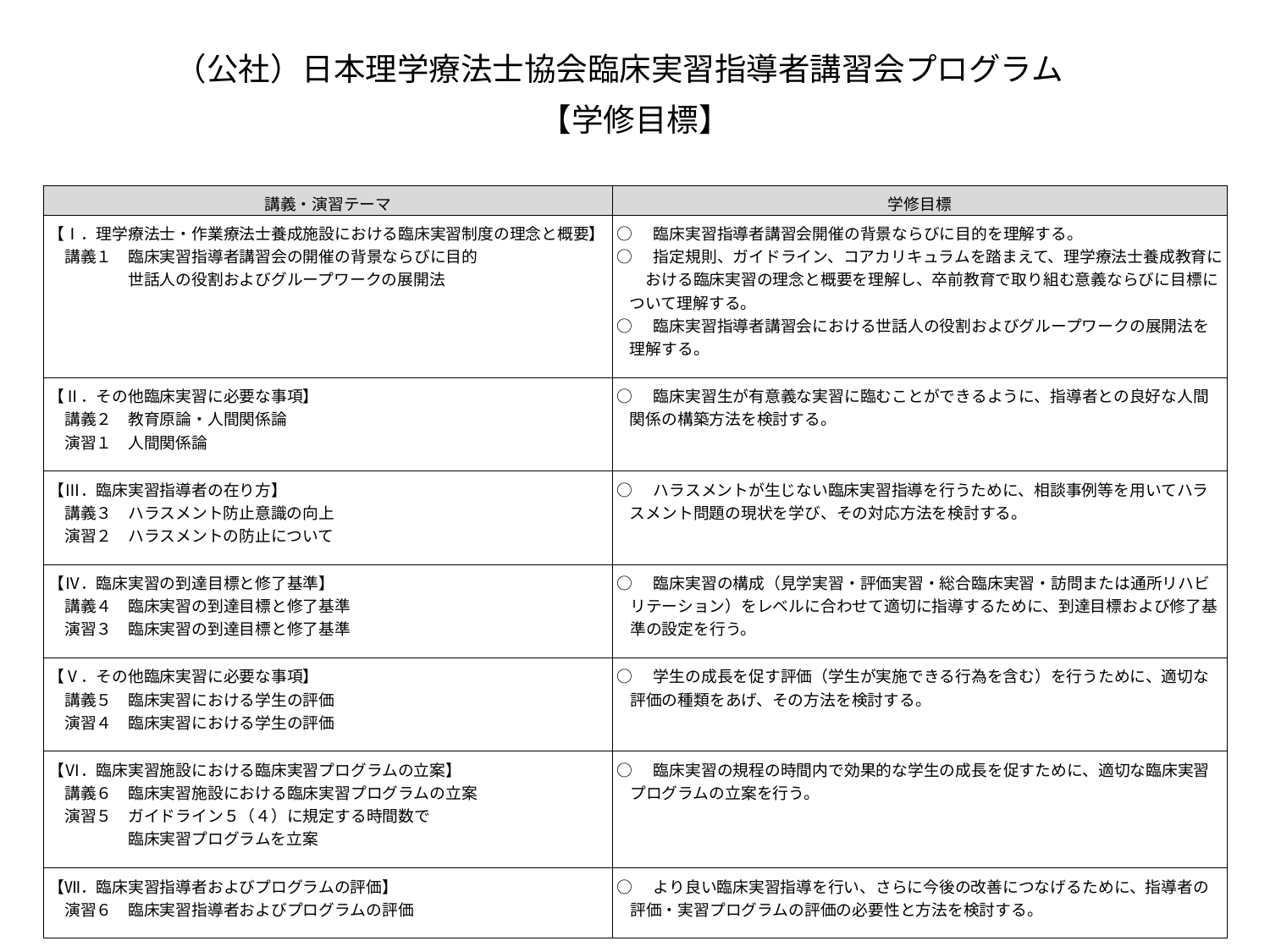

（公社）日本理学療法士協会臨床実習指導者講習会プログラム

【学修目標】
| 講義・演習テーマ | 学修目標 |
| --- | --- |
| 【Ⅰ．理学療法士・作業療法士養成施設における臨床実習制度の理念と概要】 　講義１　臨床実習指導者講習会の開催の背景ならびに目的 　　　　　世話人の役割およびグループワークの展開法 | ○　臨床実習指導者講習会開催の背景ならびに目的を理解する。 ○　指定規則、ガイドライン、コアカリキュラムを踏まえて、理学療法士養成教育に　おける臨床実習の理念と概要を理解し、卒前教育で取り組む意義ならびに目標について理解する。 ○　臨床実習指導者講習会における世話人の役割およびグループワークの展開法を理解する。 |
| 【Ⅱ．その他臨床実習に必要な事項】 　講義２　教育原論・人間関係論 　演習１　人間関係論 | ○　臨床実習生が有意義な実習に臨むことができるように、指導者との良好な人間関係の構築方法を検討する。 |
| 【Ⅲ．臨床実習指導者の在り方】 　講義３　ハラスメント防止意識の向上 　演習２　ハラスメントの防止について | ○　ハラスメントが生じない臨床実習指導を行うために、相談事例等を用いてハラスメント問題の現状を学び、その対応方法を検討する。 |
| 【Ⅳ．臨床実習の到達目標と修了基準】 　講義４　臨床実習の到達目標と修了基準 　演習３　臨床実習の到達目標と修了基準 | ○　臨床実習の構成（見学実習・評価実習・総合臨床実習・訪問または通所リハビリテーション）をレベルに合わせて適切に指導するために、到達目標および修了基準の設定を行う。 |
| 【Ⅴ．その他臨床実習に必要な事項】 　講義５　臨床実習における学生の評価 　演習４　臨床実習における学生の評価 | ○　学生の成長を促す評価（学生が実施できる行為を含む）を行うために、適切な評価の種類をあげ、その方法を検討する。 |
| 【Ⅵ．臨床実習施設における臨床実習プログラムの立案】 　講義６　臨床実習施設における臨床実習プログラムの立案 　演習５　ガイドライン５（４）に規定する時間数で 　　　　　臨床実習プログラムを立案 | ○　臨床実習の規程の時間内で効果的な学生の成長を促すために、適切な臨床実習プログラムの立案を行う。 |
| 【Ⅶ．臨床実習指導者およびプログラムの評価】 　演習６　臨床実習指導者およびプログラムの評価 | ○　より良い臨床実習指導を行い、さらに今後の改善につなげるために、指導者の評価・実習プログラムの評価の必要性と方法を検討する。 |